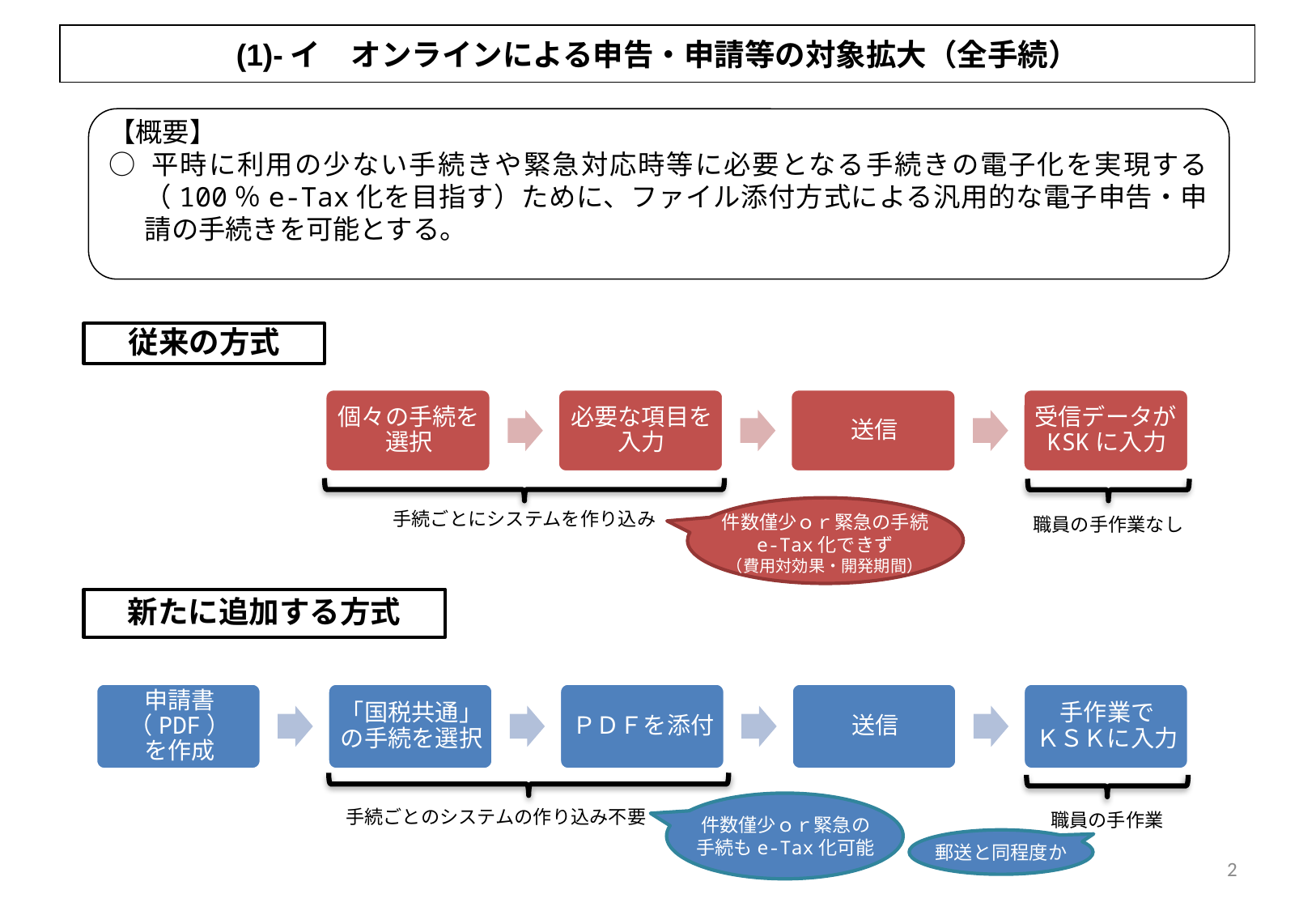

(1)-イ　オンラインによる申告・申請等の対象拡大（全手続）
【概要】
○ 平時に利用の少ない手続きや緊急対応時等に必要となる手続きの電子化を実現する（100％e-Tax化を目指す）ために、ファイル添付方式による汎用的な電子申告・申請の手続きを可能とする。

従来の方式
個々の手続を選択

必要な項目を入力

送信

受信データがKSKに入力

手続ごとにシステムを作り込み
件数僅少ｏｒ緊急の手続
e-Tax化できず
（費用対効果・開発期間）
職員の手作業なし

新たに追加する方式
申請書（PDF）
を作成

「国税共通」の手続を選択

ＰＤＦを添付

送信

手作業で
ＫＳＫに入力

手続ごとのシステムの作り込み不要
職員の手作業
件数僅少ｏｒ緊急の
手続もe-Tax化可能

郵送と同程度か
2